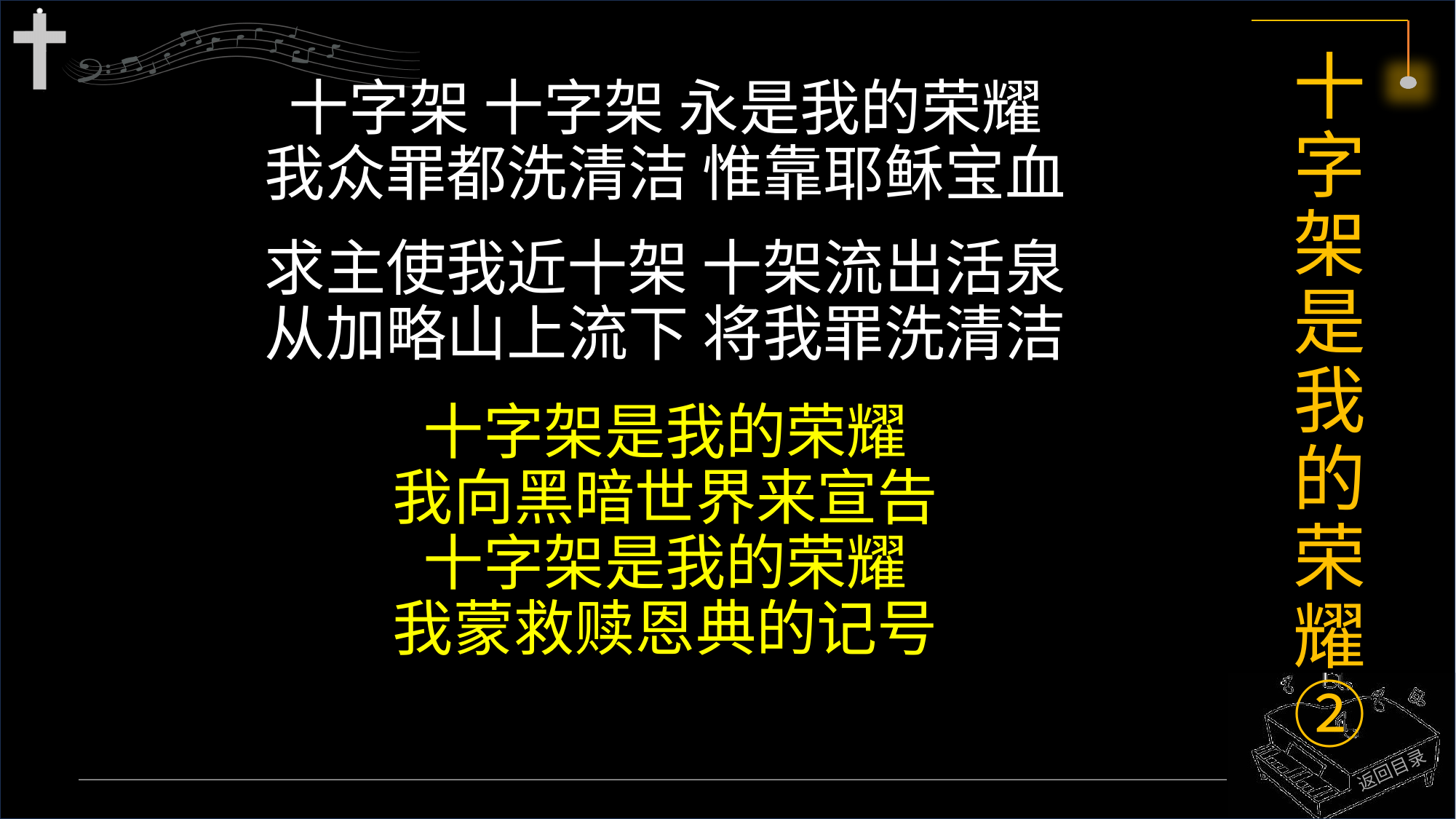

# 十字架是我的荣耀 ②
十字架 十字架 永是我的荣耀
我众罪都洗清洁 惟靠耶稣宝血
求主使我近十架 十架流出活泉
从加略山上流下 将我罪洗清洁
十字架是我的荣耀
我向黑暗世界来宣告
十字架是我的荣耀
我蒙救赎恩典的记号